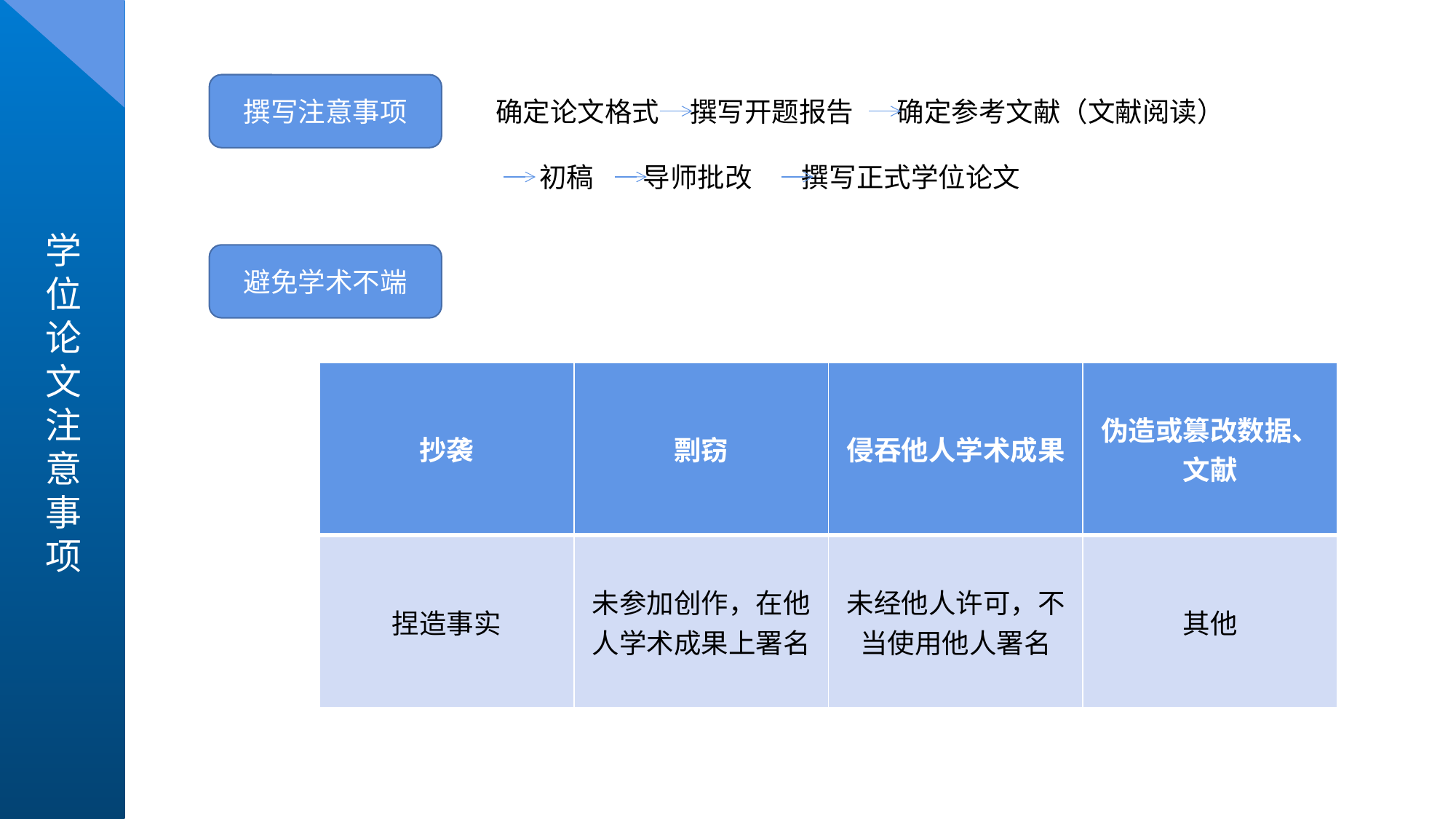

撰写注意事项
确定论文格式     撰写开题报告       确定参考文献（文献阅读）

      初稿        导师批改        撰写正式学位论文
避免学术不端
| 抄袭 | 剽窃 | 侵吞他人学术成果 | 伪造或篡改数据、文献 |
| --- | --- | --- | --- |
| 捏造事实 | 未参加创作，在他人学术成果上署名 | 未经他人许可，不当使用他人署名 | 其他 |
学位论文注意事项